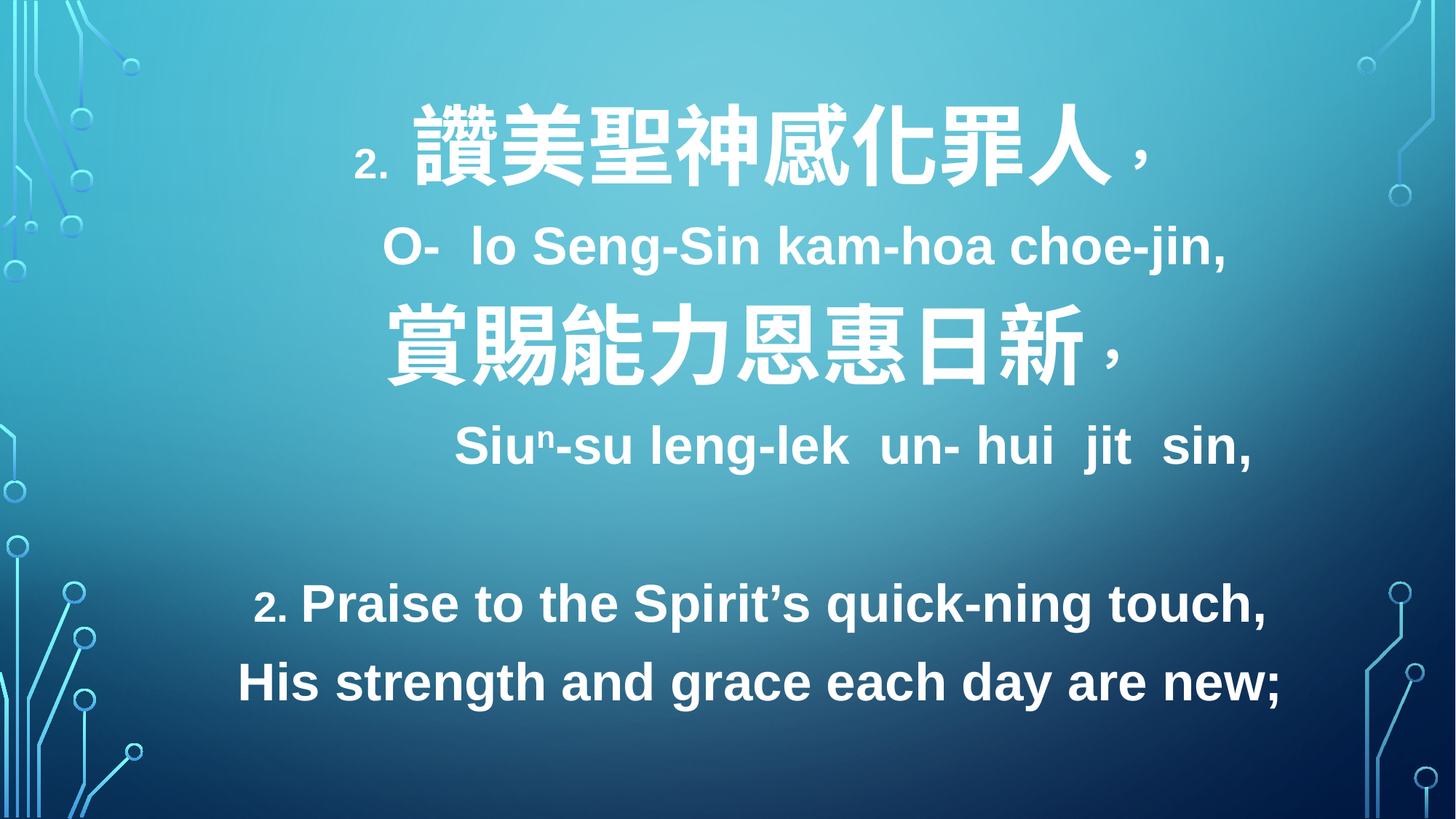

2. 讚美聖神感化罪人，
      O-  lo Seng-Sin kam-hoa choe-jin,
賞賜能力恩惠日新，
                    Siun-su leng-lek  un- hui  jit  sin,

2. Praise to the Spirit’s quick-ning touch,
His strength and grace each day are new;